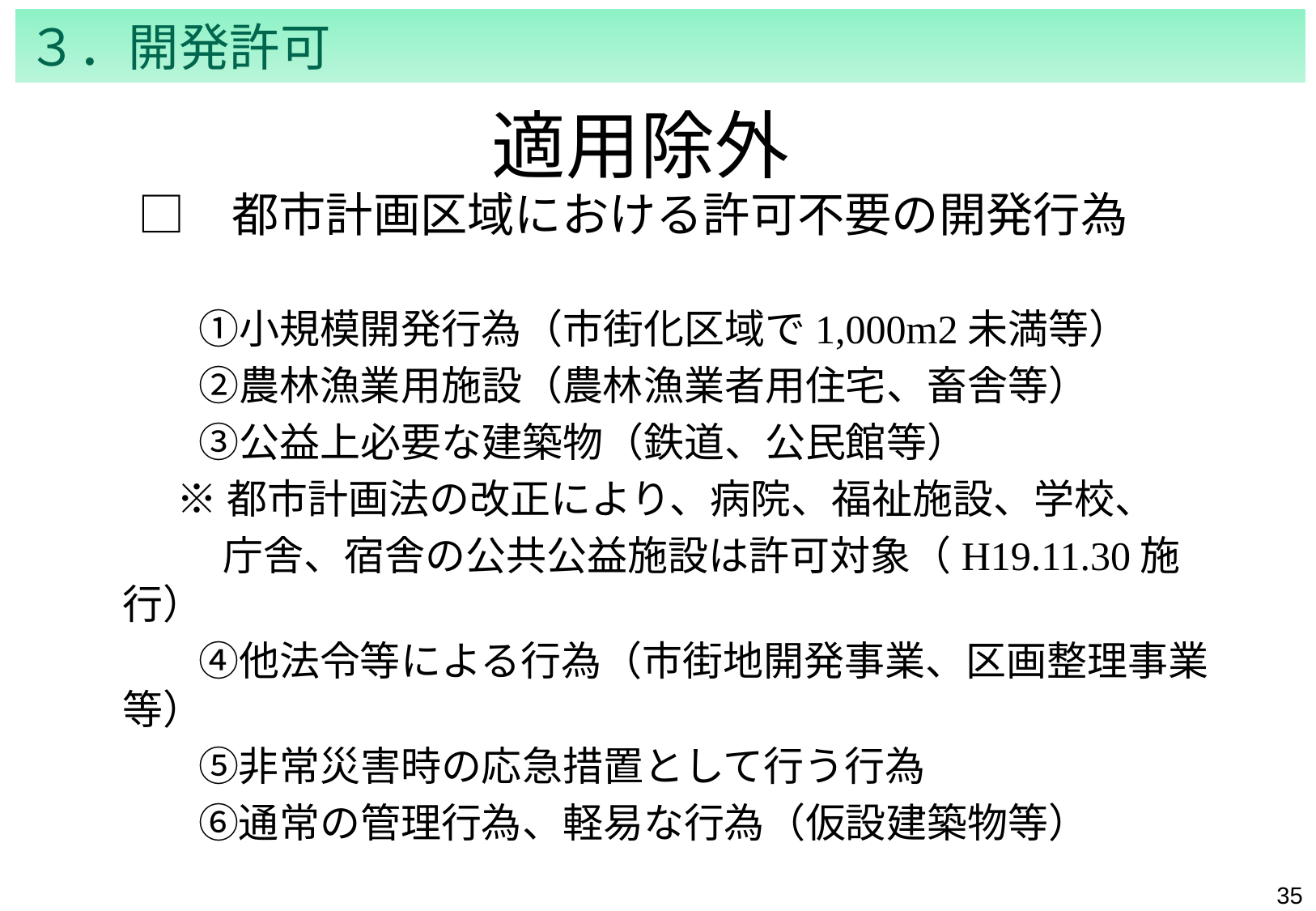

３．開発許可
# 適用除外
　　□　都市計画区域における許可不要の開発行為

　　　①小規模開発行為（市街化区域で1,000m2未満等）
　　　②農林漁業用施設（農林漁業者用住宅、畜舎等）
　　　③公益上必要な建築物（鉄道、公民館等）
           ※都市計画法の改正により、病院、福祉施設、学校、
               庁舎、宿舎の公共公益施設は許可対象（H19.11.30施行）
　　　④他法令等による行為（市街地開発事業、区画整理事業等）
　　　⑤非常災害時の応急措置として行う行為
　　　⑥通常の管理行為、軽易な行為（仮設建築物等）

35